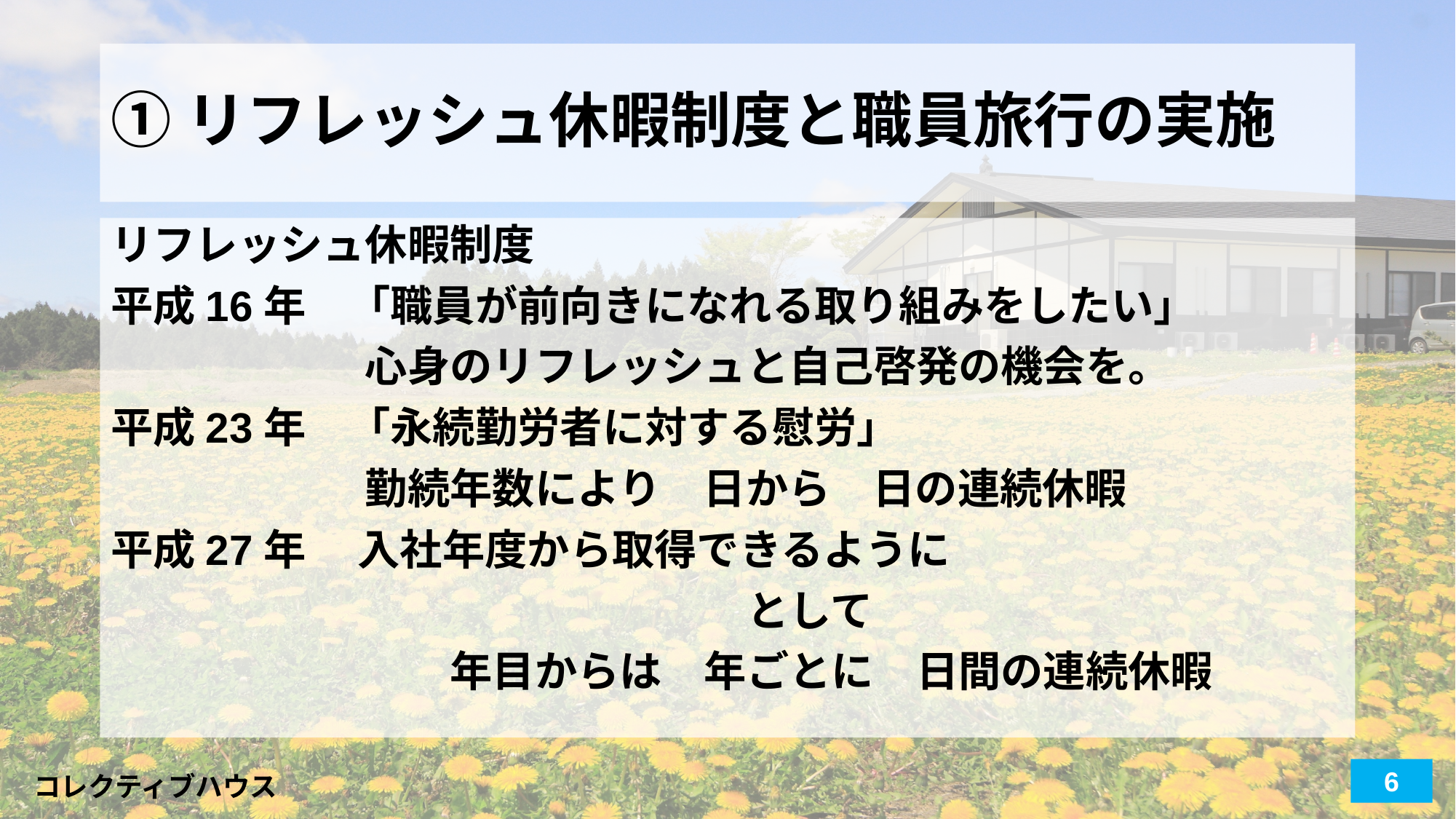

# ①リフレッシュ休暇制度と職員旅行の実施
リフレッシュ休暇制度
平成16年　「職員が前向きになれる取り組みをしたい」
　　　　　　心身のリフレッシュと自己啓発の機会を。
平成23年　「永続勤労者に対する慰労」
　　　　　　勤続年数により　日から　日の連続休暇
平成27年　 入社年度から取得できるように
　　　　　　　　　　　　　　　として
　　　　　　　　年目からは　年ごとに　日間の連続休暇
6
コレクティブハウス